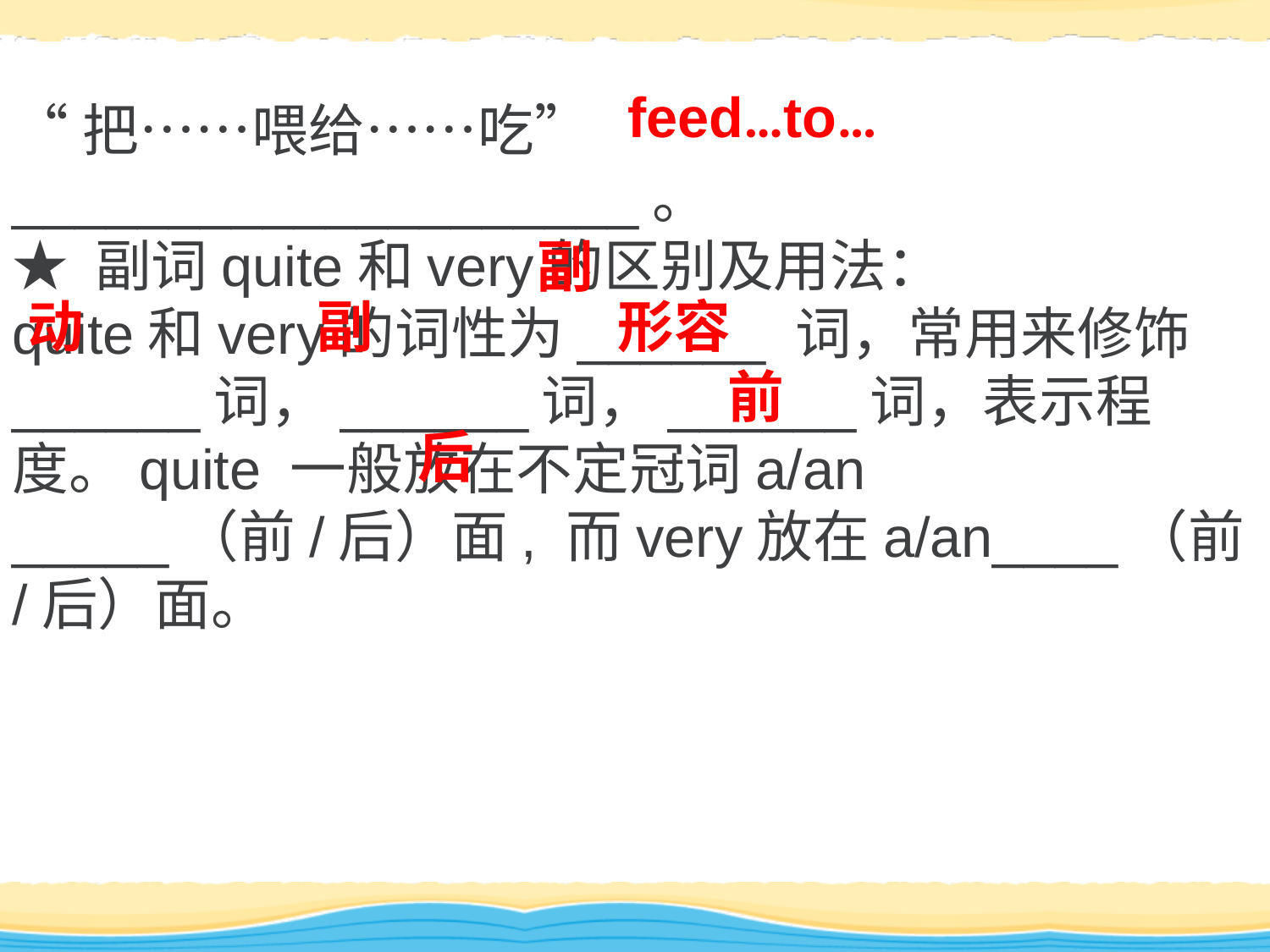

feed…to…
“把……喂给……吃” ____________________。
★ 副词quite和very的区别及用法：
quite和very的词性为______ 词，常用来修饰______词，______词，______词，表示程度。quite 一般放在不定冠词a/an _____（前/后）面, 而very放在a/an____（前/后）面。
副
动
副
形容
前
后